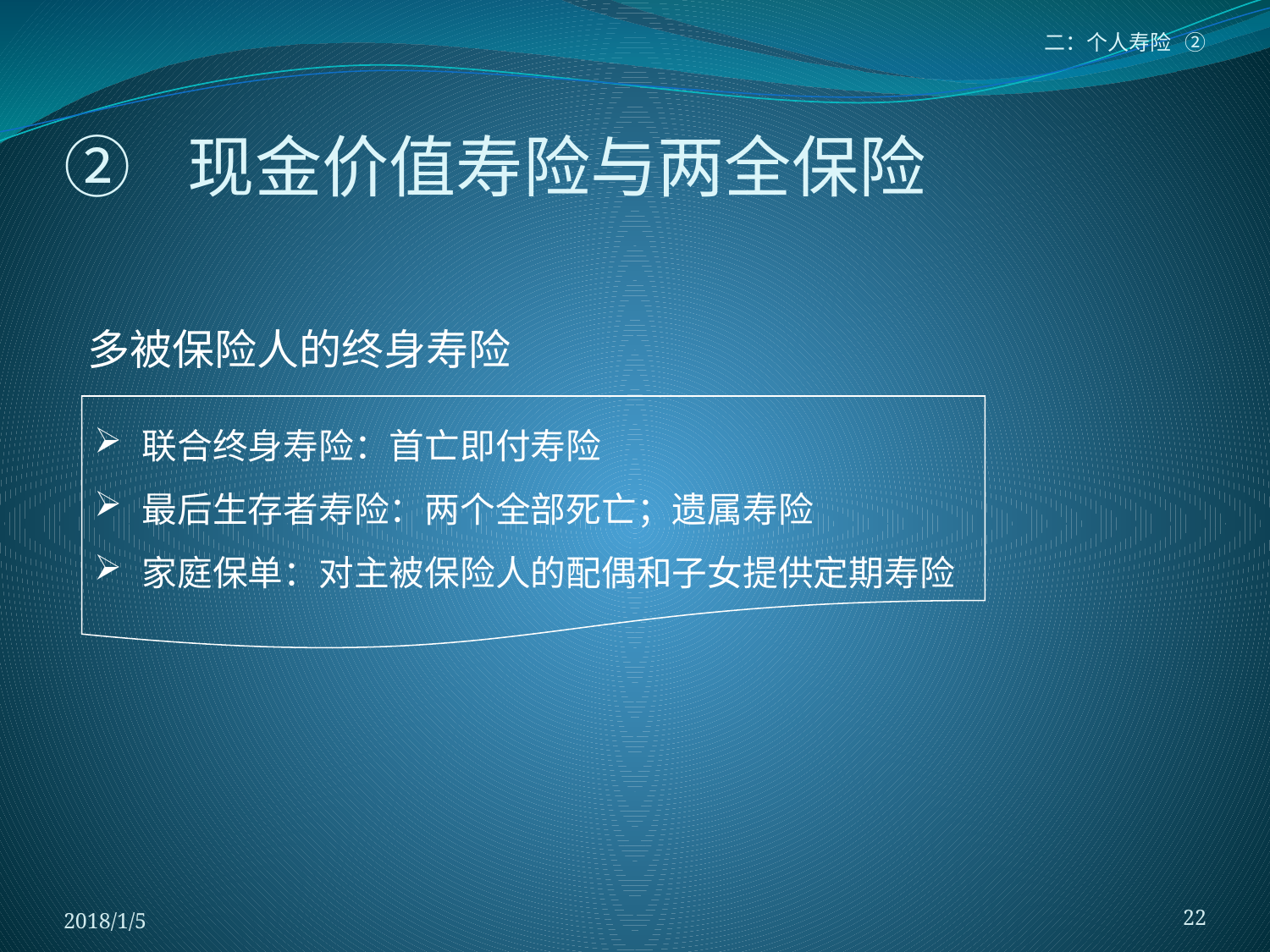

二：个人寿险   ②
# ②   现金价值寿险与两全保险
多被保险人的终身寿险
联合终身寿险：首亡即付寿险
最后生存者寿险：两个全部死亡；遗属寿险
家庭保单：对主被保险人的配偶和子女提供定期寿险
2018/1/5
22